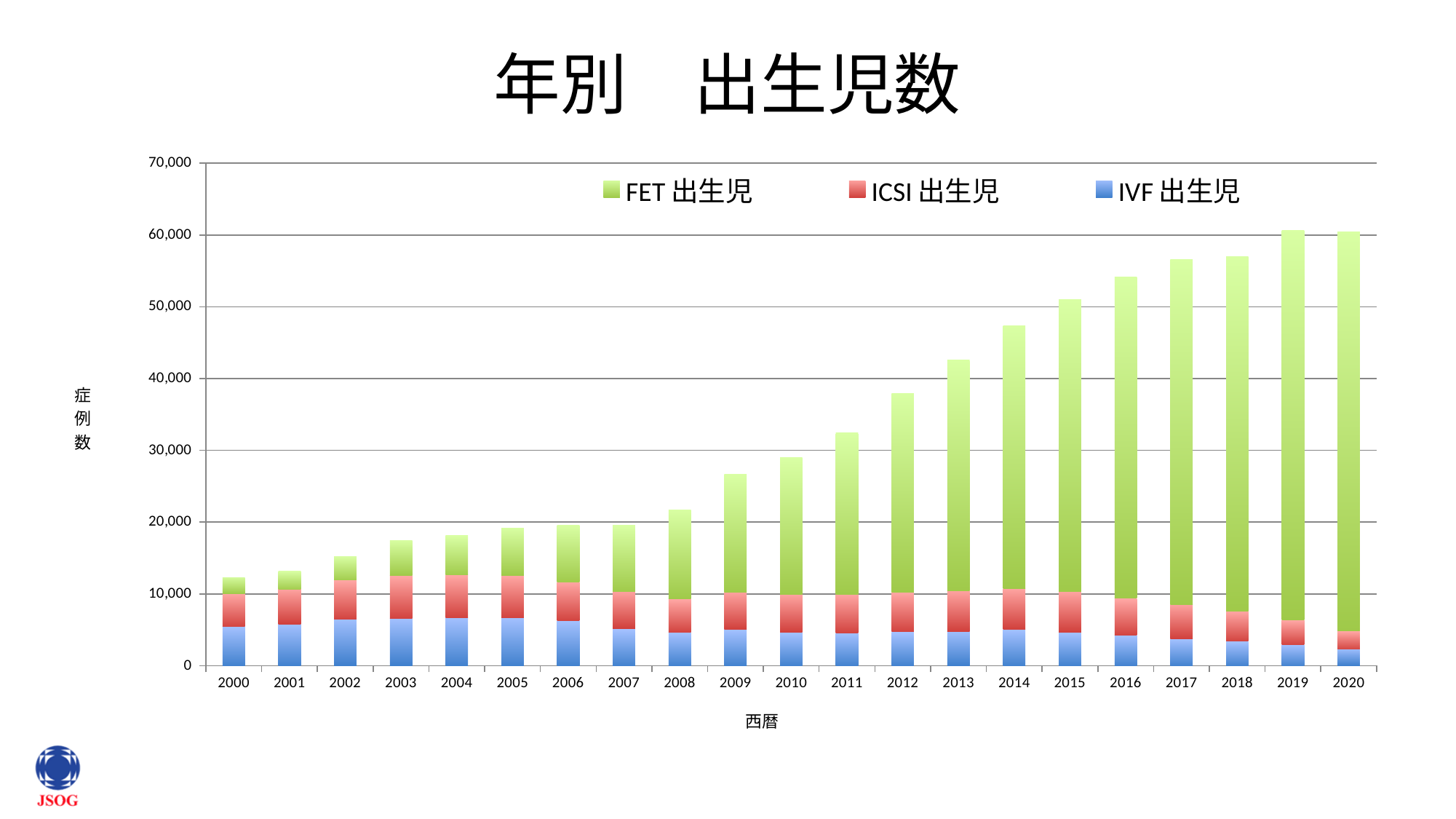

# 年別　出生児数

### Chart

| Category | IVF出生児 | ICSI出生児 | FET出生児 |
|---|---|---|---|
| 2000 | 5447.0 | 4582.0 | 2245.0 |
| 2001 | 5829.0 | 4862.0 | 2467.0 |
| 2002 | 6443.0 | 5486.0 | 3299.0 |
| 2003 | 6608.0 | 5994.0 | 4798.0 |
| 2004 | 6709.0 | 5921.0 | 5538.0 |
| 2005 | 6706.0 | 5864.0 | 6542.0 |
| 2006 | 6256.0 | 5401.0 | 7930.0 |
| 2007 | 5144.0 | 5194.0 | 9257.0 |
| 2008 | 4664.0 | 4615.0 | 12425.0 |
| 2009 | 5046.0 | 5180.0 | 16454.0 |
| 2010 | 4657.0 | 5277.0 | 19011.0 |
| 2011 | 4546.0 | 5415.0 | 22465.0 |
| 2012 | 4740.0 | 5498.0 | 27715.0 |
| 2013 | 4776.0 | 5630.0 | 32148.0 |
| 2014 | 5025.0 | 5702.0 | 36595.0 |
| 2015 | 4629.0 | 5761.0 | 40611.0 |
| 2016 | 4266.0 | 5166.0 | 44678.0 |
| 2017 | 3731.0 | 4826.0 | 48060.0 |
| 2018 | 3402.0 | 4194.0 | 49383.0 |
| 2019 | 2974.0 | 3433.0 | 54188.0 |
| 2020 | 2282.0 | 2596.0 | 55503.0 |